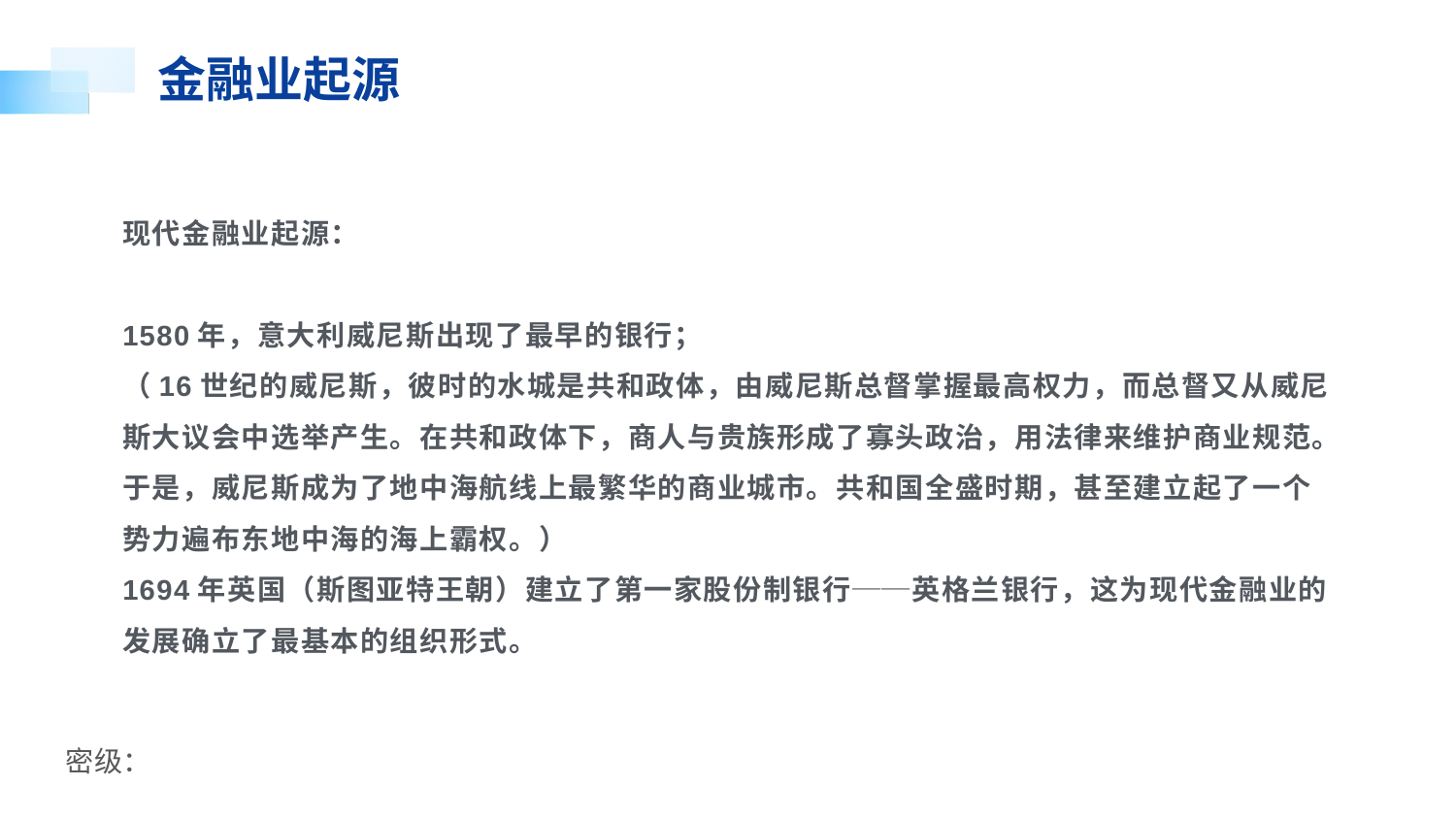

R:8
G:64
B:156
金融业起源
R:0
G:89
B:233
现代金融业起源：

1580年，意大利威尼斯出现了最早的银行；
（16世纪的威尼斯，彼时的水城是共和政体，由威尼斯总督掌握最高权力，而总督又从威尼斯大议会中选举产生。在共和政体下，商人与贵族形成了寡头政治，用法律来维护商业规范。于是，威尼斯成为了地中海航线上最繁华的商业城市。共和国全盛时期，甚至建立起了一个势力遍布东地中海的海上霸权。）
1694年英国（斯图亚特王朝）建立了第一家股份制银行──英格兰银行，这为现代金融业的发展确立了最基本的组织形式。

R:0
G:183
B:255
R:250
G:135
B:56
R:244
G:244
B:244